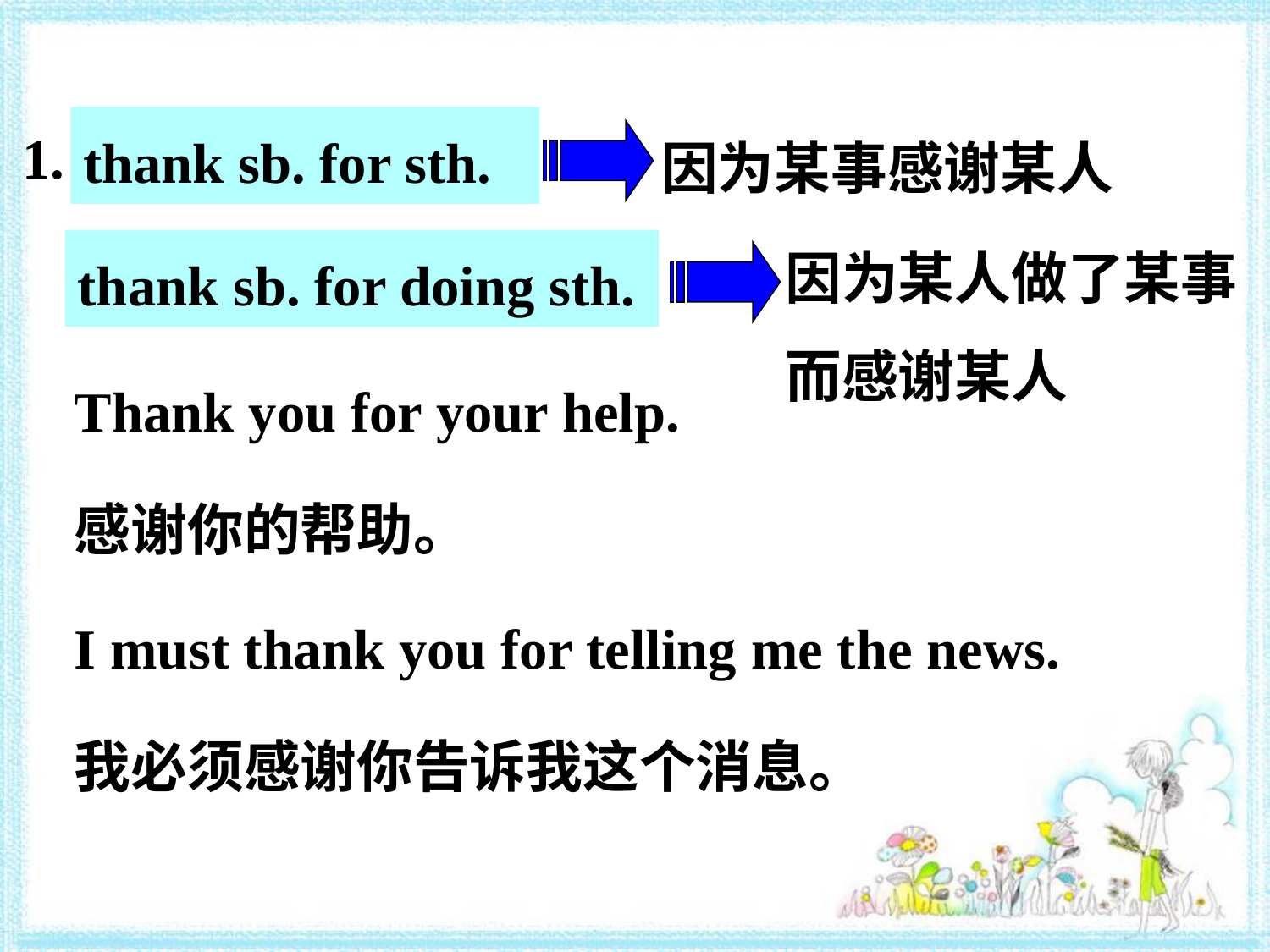

thank sb. for sth.
因为某事感谢某人
1.

因为某人做了某事
而感谢某人
thank sb. for doing sth.

Thank you for your help.
感谢你的帮助。
I must thank you for telling me the news.
我必须感谢你告诉我这个消息。